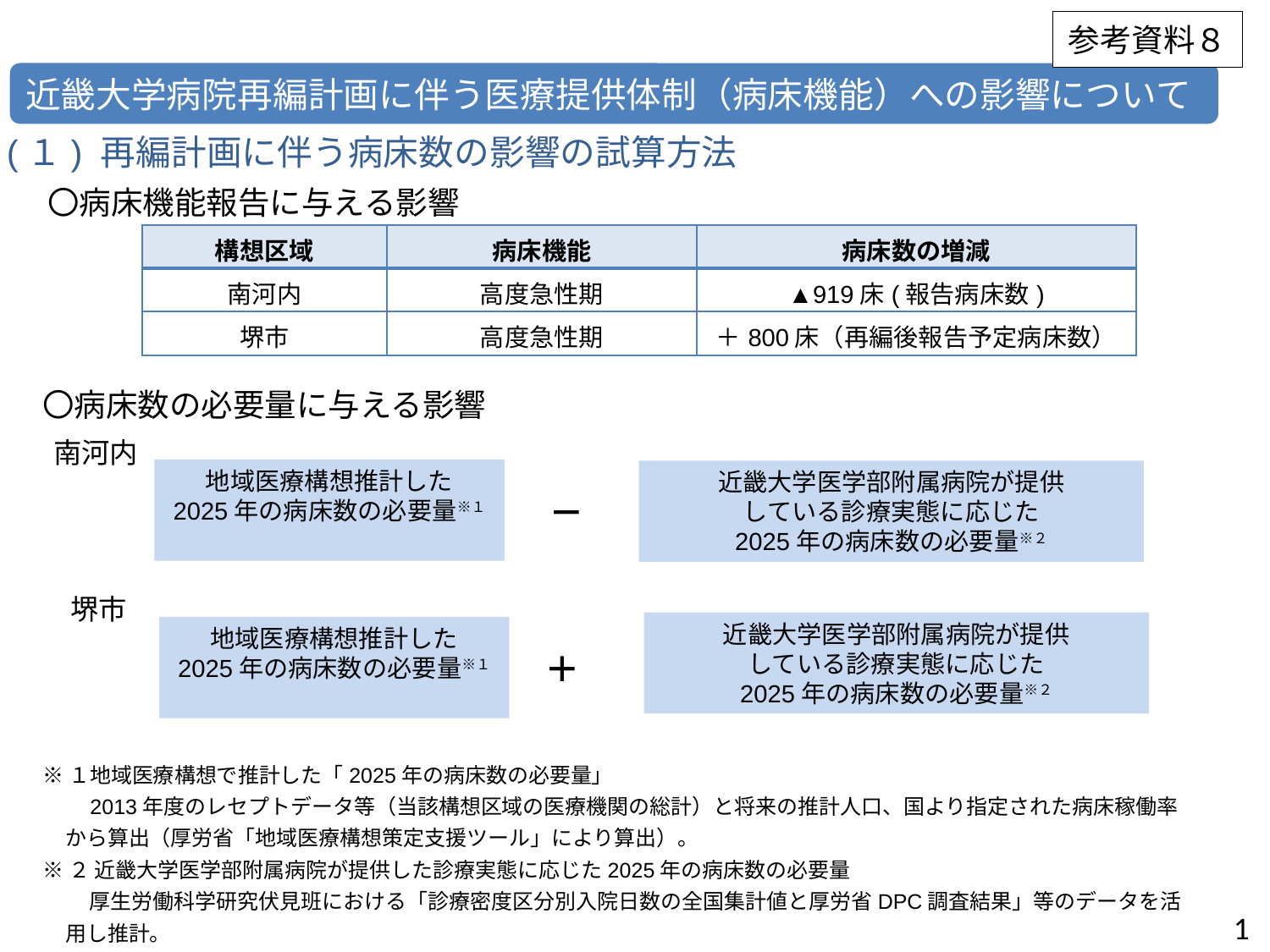

参考資料８
近畿大学病院再編計画に伴う医療提供体制（病床機能）への影響について
(１) 再編計画に伴う病床数の影響の試算方法
〇病床機能報告に与える影響
| 構想区域 | 病床機能 | 病床数の増減 |
| --- | --- | --- |
| 南河内 | 高度急性期 | ▲919床(報告病床数) |
| 堺市 | 高度急性期 | ＋800床（再編後報告予定病床数） |
〇病床数の必要量に与える影響
南河内
地域医療構想推計した
2025年の病床数の必要量※１

近畿大学医学部附属病院が提供
している診療実態に応じた
2025年の病床数の必要量※２
－
堺市
近畿大学医学部附属病院が提供
している診療実態に応じた
2025年の病床数の必要量※２
地域医療構想推計した
2025年の病床数の必要量※１

＋
※１地域医療構想で推計した「2025年の病床数の必要量」
　　2013年度のレセプトデータ等（当該構想区域の医療機関の総計）と将来の推計人口、国より指定された病床稼働率から算出（厚労省「地域医療構想策定支援ツール」により算出）。
※２ 近畿大学医学部附属病院が提供した診療実態に応じた2025年の病床数の必要量
　　 厚生労働科学研究伏見班における「診療密度区分別入院日数の全国集計値と厚労省DPC調査結果」等のデータを活用し推計。
　　　高度急性期（3,000点以上）：300床、急性期（2,999点～600点）：403床、回復期（599～175点）：269床
1